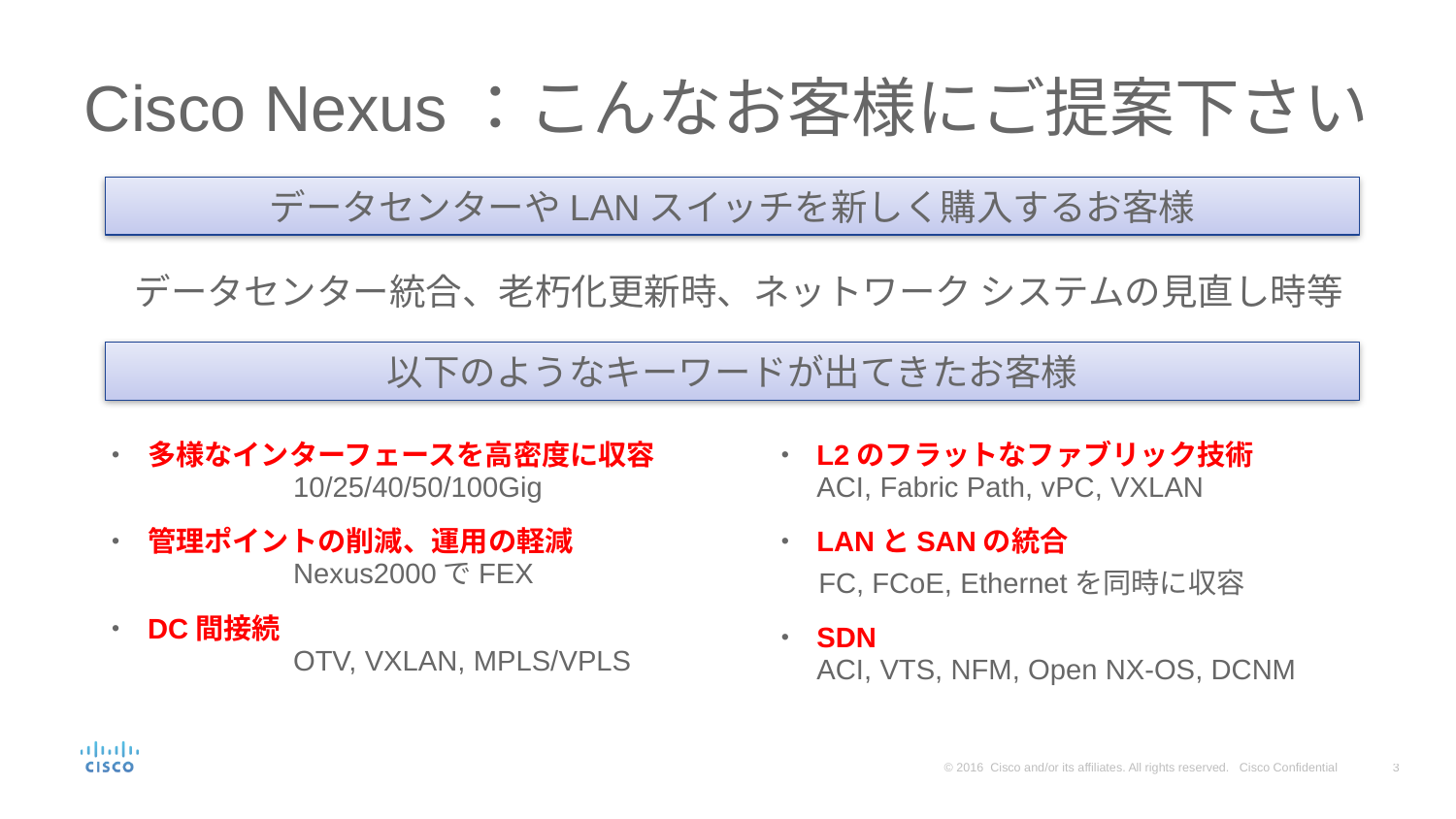

# Cisco Nexus：こんなお客様にご提案下さい
データセンターやLANスイッチを新しく購入するお客様
データセンター統合、老朽化更新時、ネットワーク システムの見直し時等
以下のようなキーワードが出てきたお客様
多様なインターフェースを高密度に収容
	10/25/40/50/100Gig
管理ポイントの削減、運用の軽減
	Nexus2000でFEX
DC間接続
	OTV, VXLAN, MPLS/VPLS

L2のフラットなファブリック技術
ACI, Fabric Path, vPC, VXLAN
LANとSANの統合
FC, FCoE, Ethernetを同時に収容
SDN
ACI, VTS, NFM, Open NX-OS, DCNM